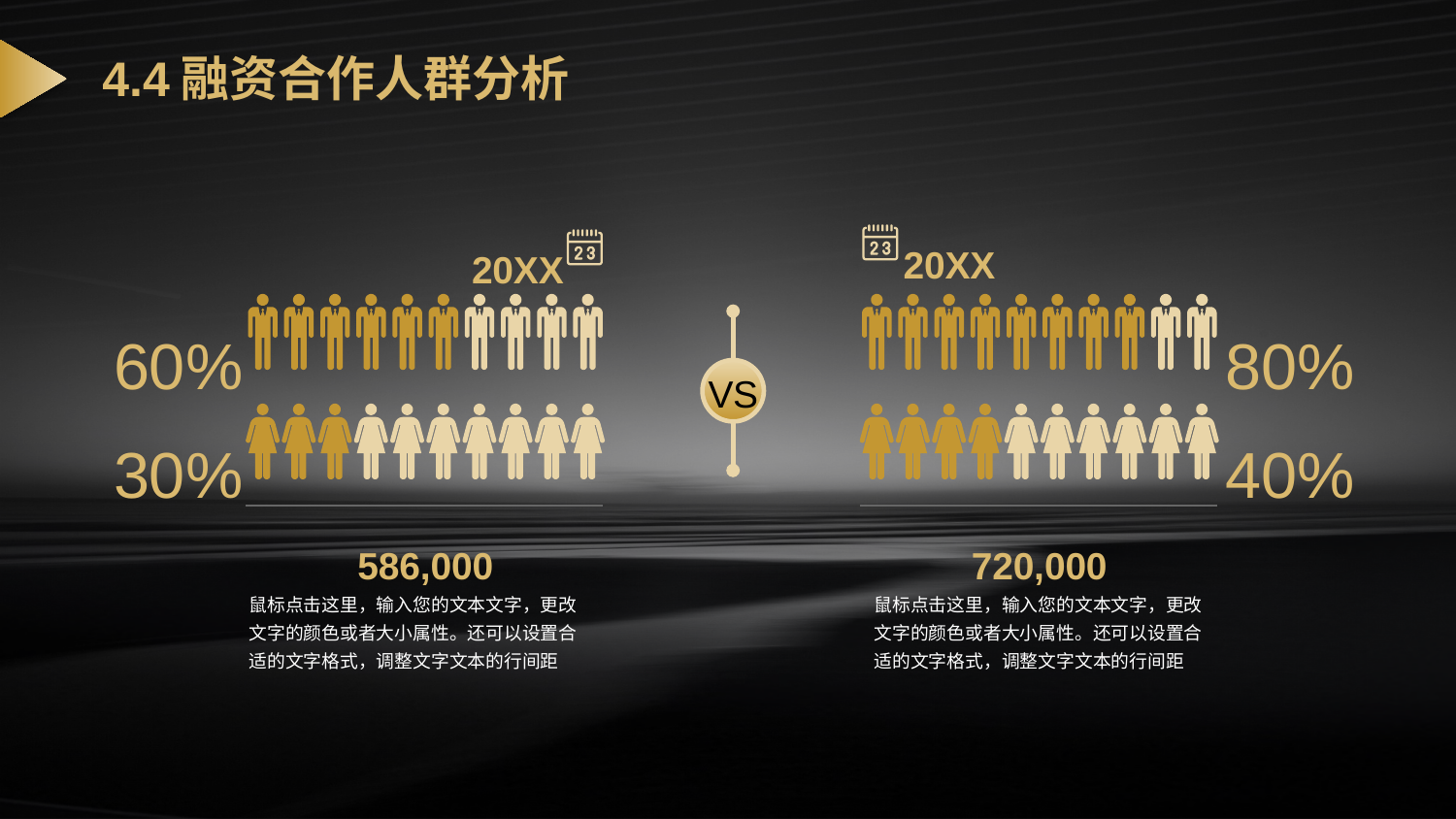

# 4.4融资合作人群分析
20XX

20XX

60%
80%

VS
30%
40%

586,000
720,000
鼠标点击这里，输入您的文本文字，更改文字的颜色或者大小属性。还可以设置合适的文字格式，调整文字文本的行间距
鼠标点击这里，输入您的文本文字，更改文字的颜色或者大小属性。还可以设置合适的文字格式，调整文字文本的行间距